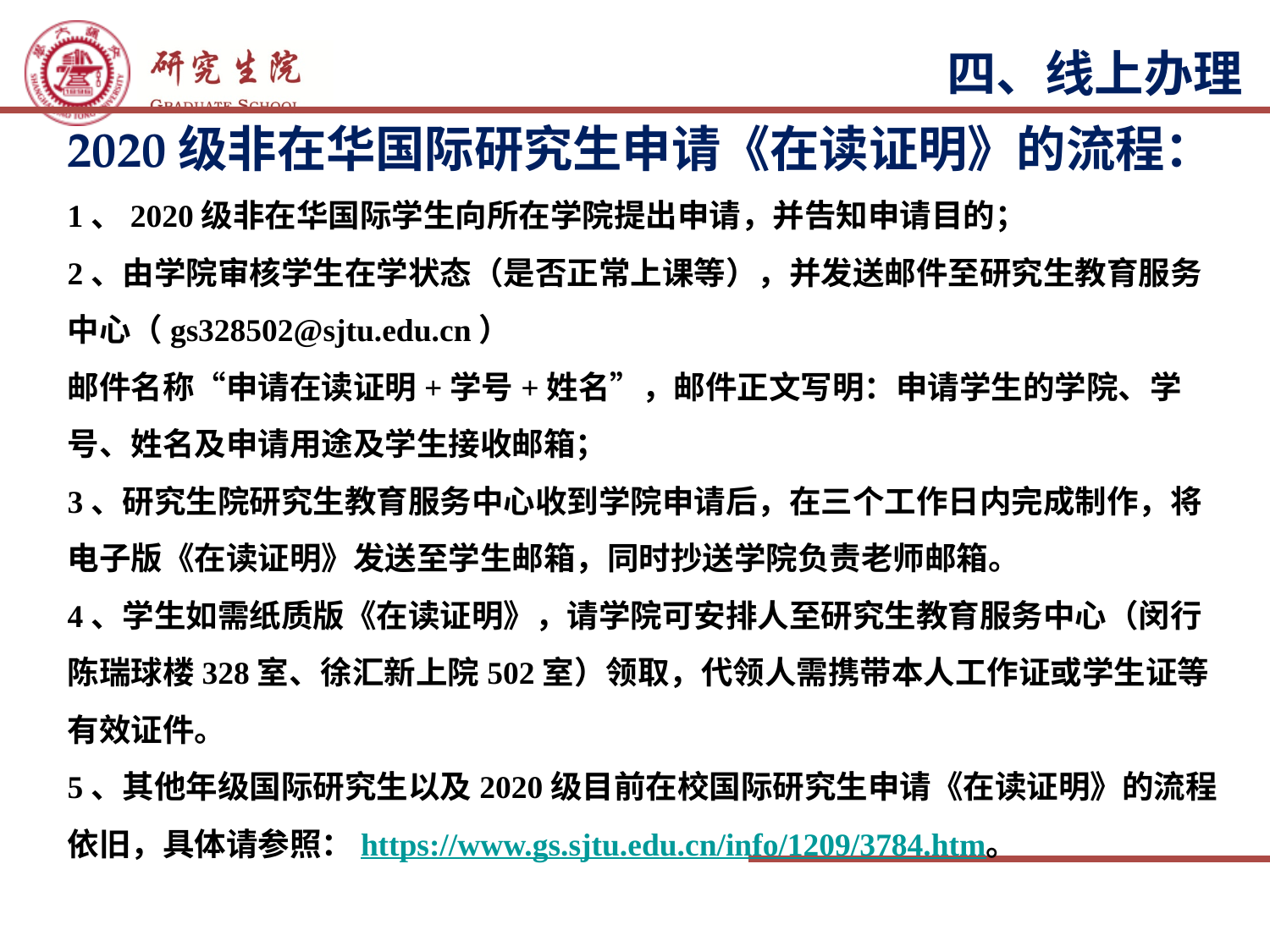

四、线上办理
2020级非在华国际研究生申请《在读证明》的流程：
1、2020级非在华国际学生向所在学院提出申请，并告知申请目的；
2、由学院审核学生在学状态（是否正常上课等），并发送邮件至研究生教育服务中心（gs328502@sjtu.edu.cn）
邮件名称“申请在读证明+学号+姓名”，邮件正文写明：申请学生的学院、学号、姓名及申请用途及学生接收邮箱；
3、研究生院研究生教育服务中心收到学院申请后，在三个工作日内完成制作，将电子版《在读证明》发送至学生邮箱，同时抄送学院负责老师邮箱。
4、学生如需纸质版《在读证明》，请学院可安排人至研究生教育服务中心（闵行陈瑞球楼328室、徐汇新上院502室）领取，代领人需携带本人工作证或学生证等有效证件。
5、其他年级国际研究生以及2020级目前在校国际研究生申请《在读证明》的流程依旧，具体请参照：https://www.gs.sjtu.edu.cn/info/1209/3784.htm。